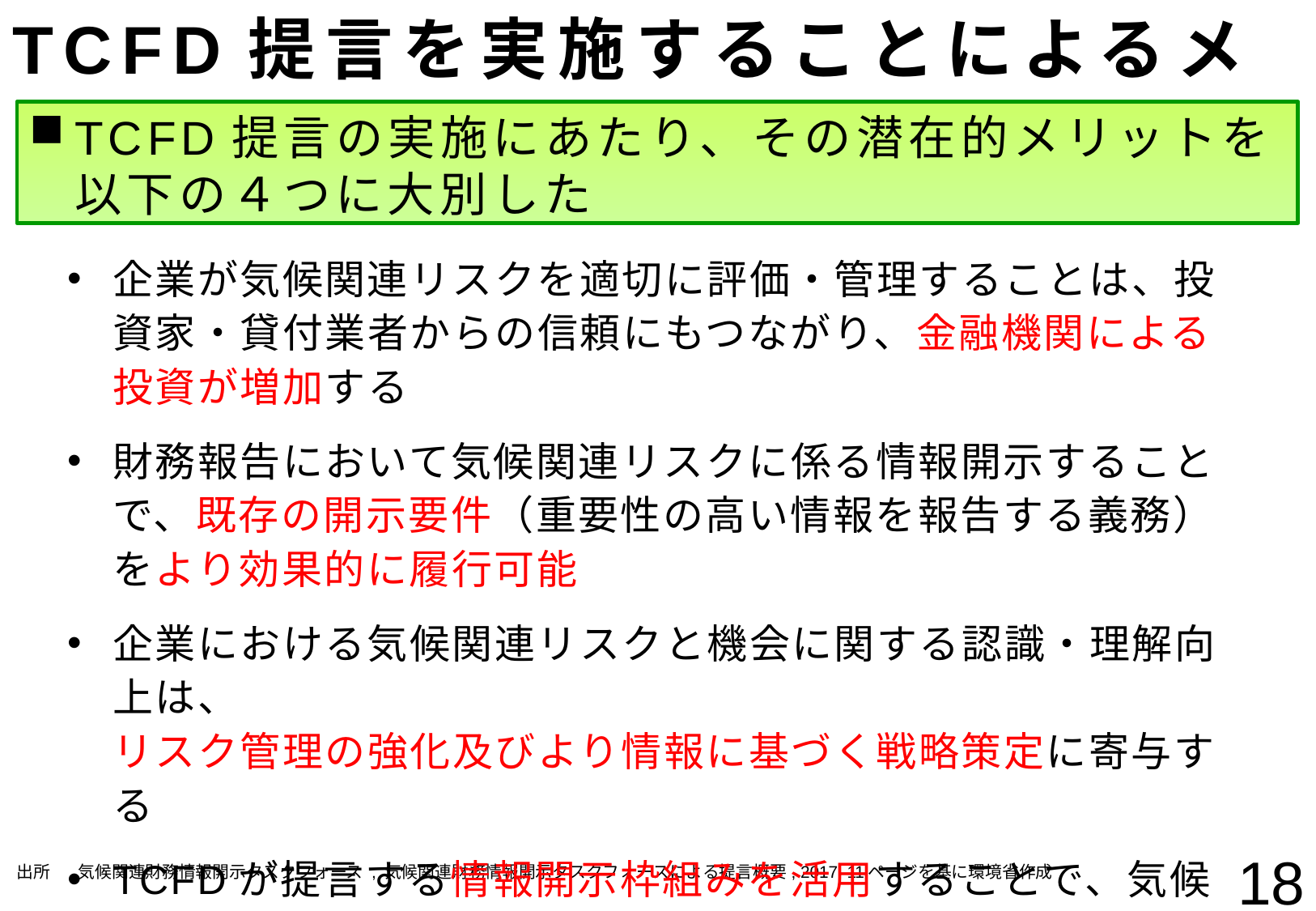

# TCFD提言を実施することによるメリット
TCFD提言の実施にあたり、その潜在的メリットを以下の４つに大別した
企業が気候関連リスクを適切に評価・管理することは、投資家・貸付業者からの信頼にもつながり、金融機関による投資が増加する
財務報告において気候関連リスクに係る情報開示することで、既存の開示要件（重要性の高い情報を報告する義務）をより効果的に履行可能
企業における気候関連リスクと機会に関する認識・理解向上は、
リスク管理の強化及びより情報に基づく戦略策定に寄与する
TCFDが提言する情報開示枠組みを活用することで、気候関連情報を求める投資家のニーズに対して積極的に取り組むことができる

18
| 出所 | 気候関連財務情報開示タスクフォース , 気候関連財務情報開示タスクフォースによる提言概要, 2017, 11ページを基に環境省作成 |
| --- | --- |